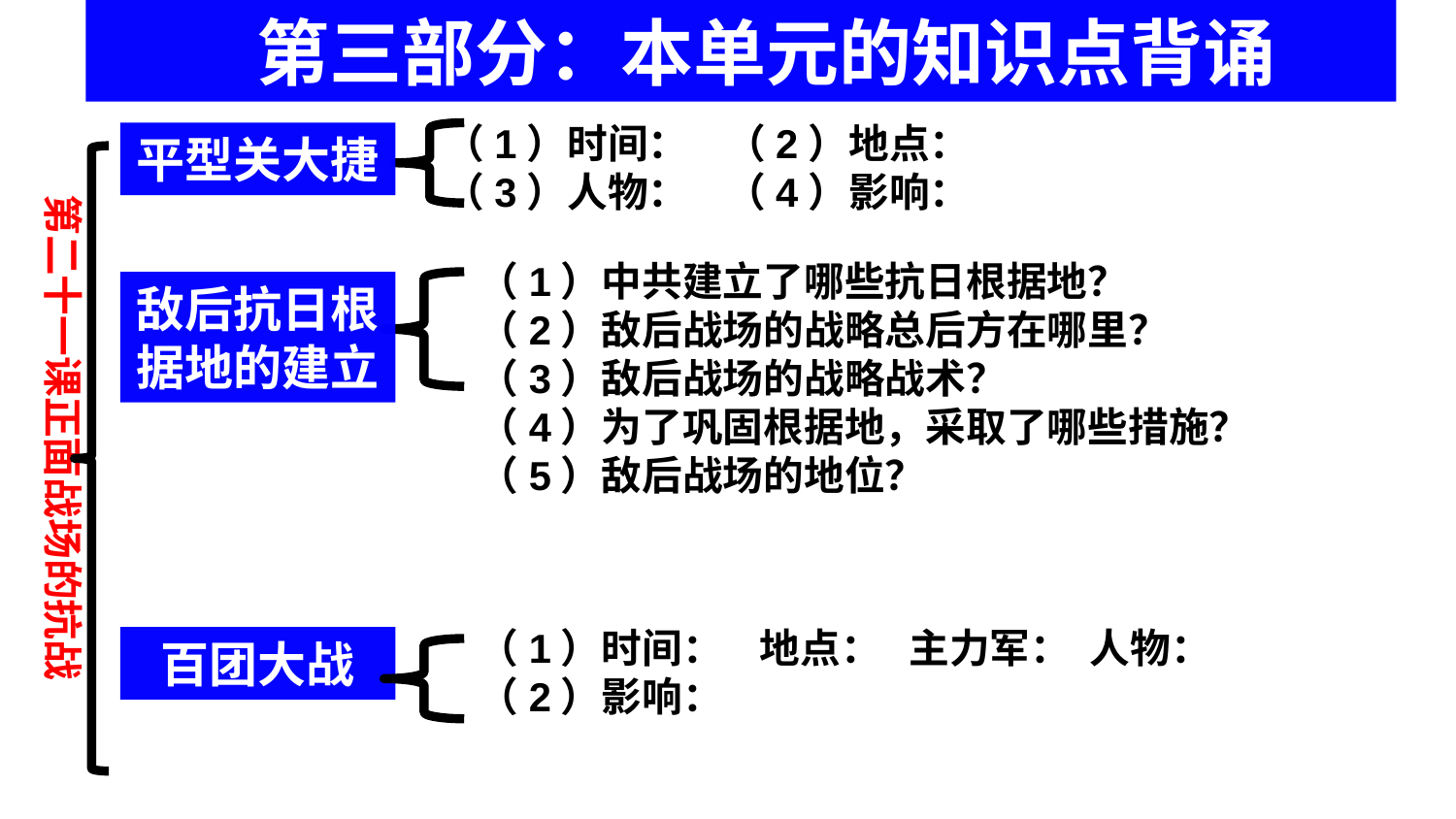

第三部分：本单元的知识点背诵
（1）时间：    （2）地点：
（3）人物：    （4）影响：
平型关大捷

第二十一课正面战场的抗战

（1）中共建立了哪些抗日根据地？
（2）敌后战场的战略总后方在哪里？
（3）敌后战场的战略战术？
（4）为了巩固根据地，采取了哪些措施？
（5）敌后战场的地位？
敌后抗日根据地的建立

（1）时间：    地点：   主力军：  人物：
（2）影响：
百团大战